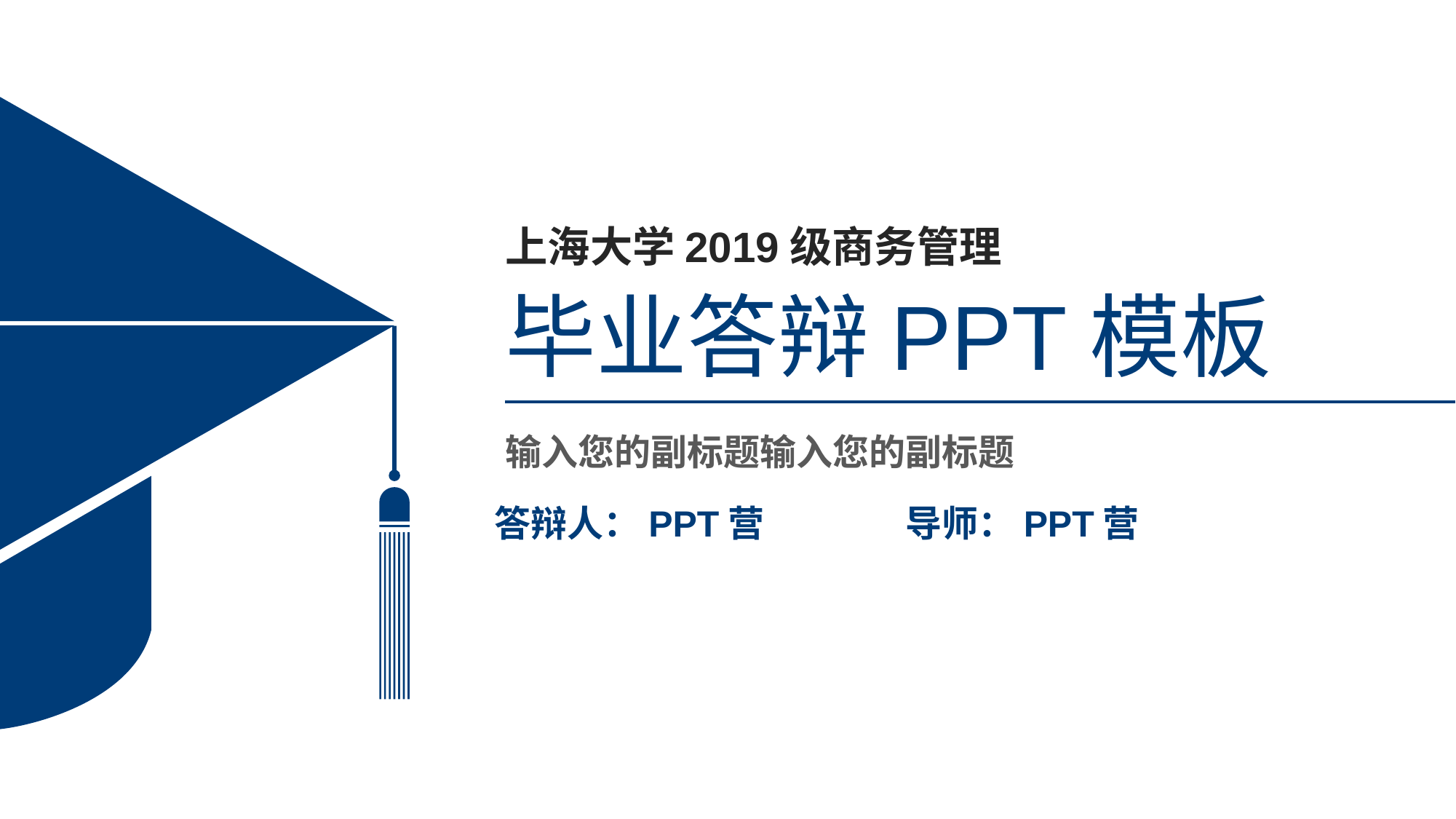

上海大学2019级商务管理
毕业答辩PPT模板
输入您的副标题输入您的副标题
答辩人：PPT营
导师：PPT营